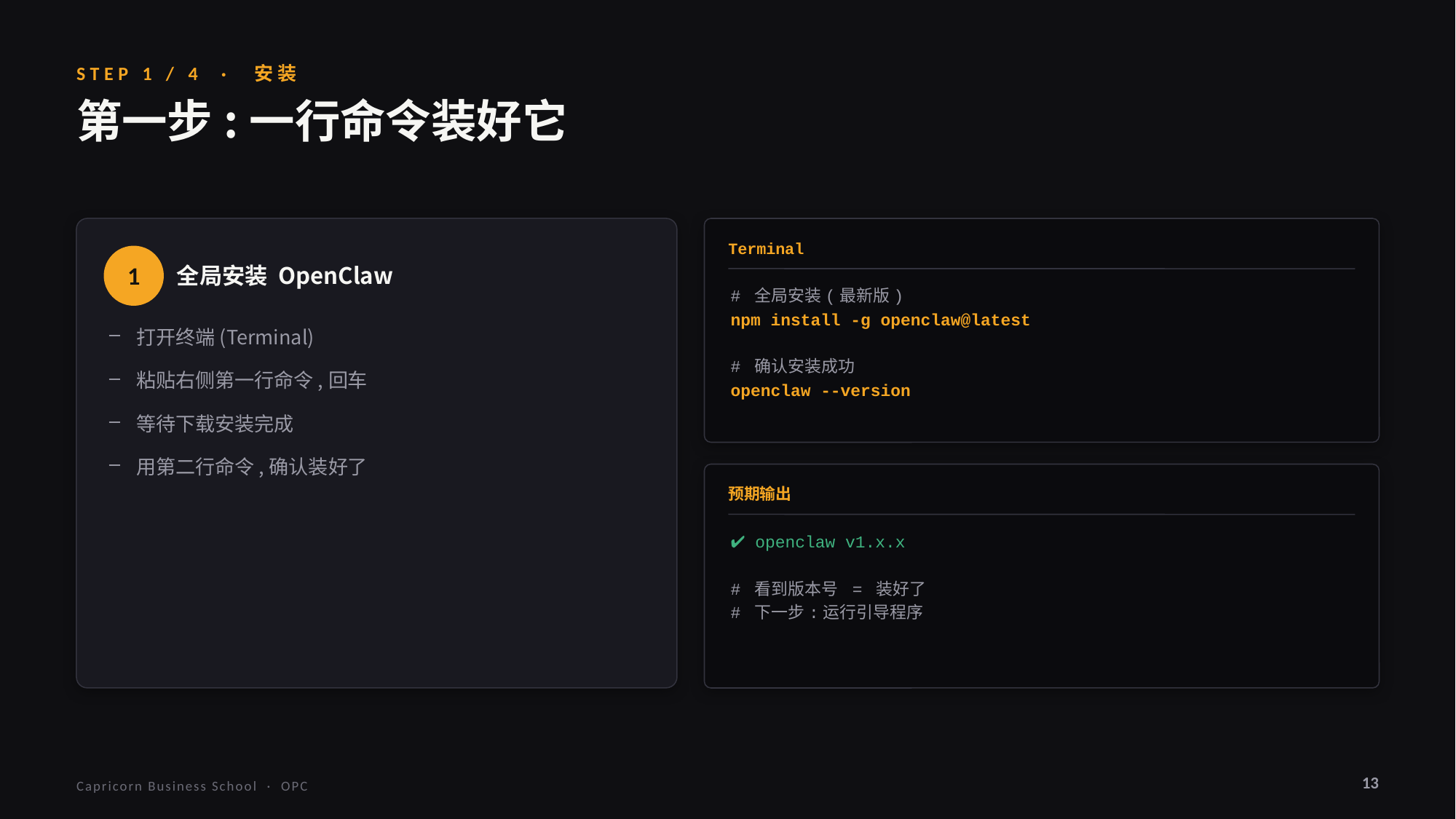

STEP 1 / 4  ·  安装
第一步:一行命令装好它

Terminal
1

全局安装 OpenClaw

# 全局安装(最新版)
npm install -g openclaw@latest

# 确认安装成功
openclaw --version
打开终端(Terminal)
粘贴右侧第一行命令,回车
等待下载安装完成
用第二行命令,确认装好了

预期输出

✔ openclaw v1.x.x

# 看到版本号 = 装好了
# 下一步:运行引导程序
13
Capricorn Business School  ·  OPC